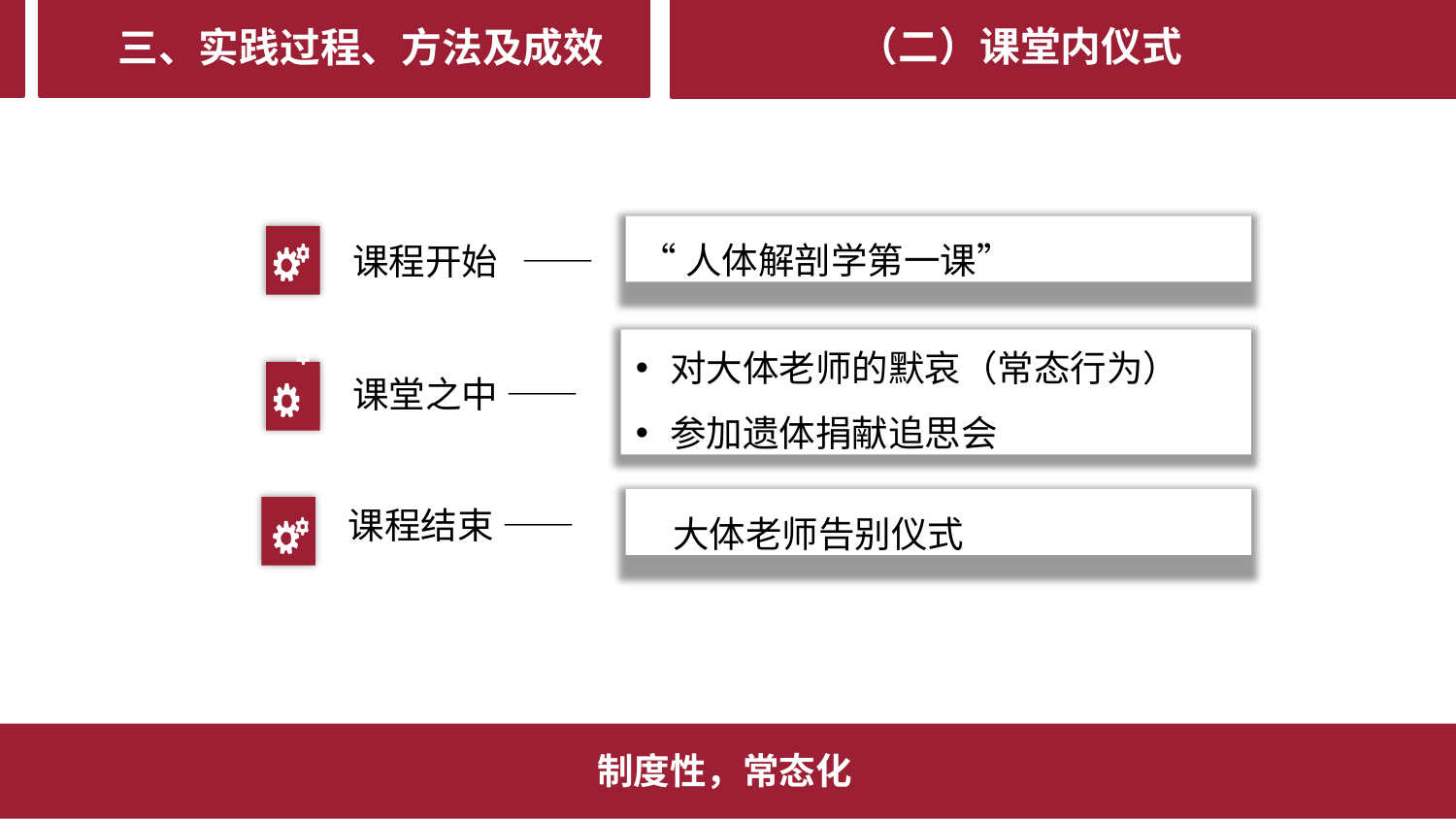

（二）课堂内仪式
# 三、实践过程、方法及成效

“人体解剖学第一课”

课程开始	——

对大体老师的默哀（常态行为）
参加遗体捐献追思会

课堂之中 ——

大体老师告别仪式

课程结束 ——

制度性，常态化